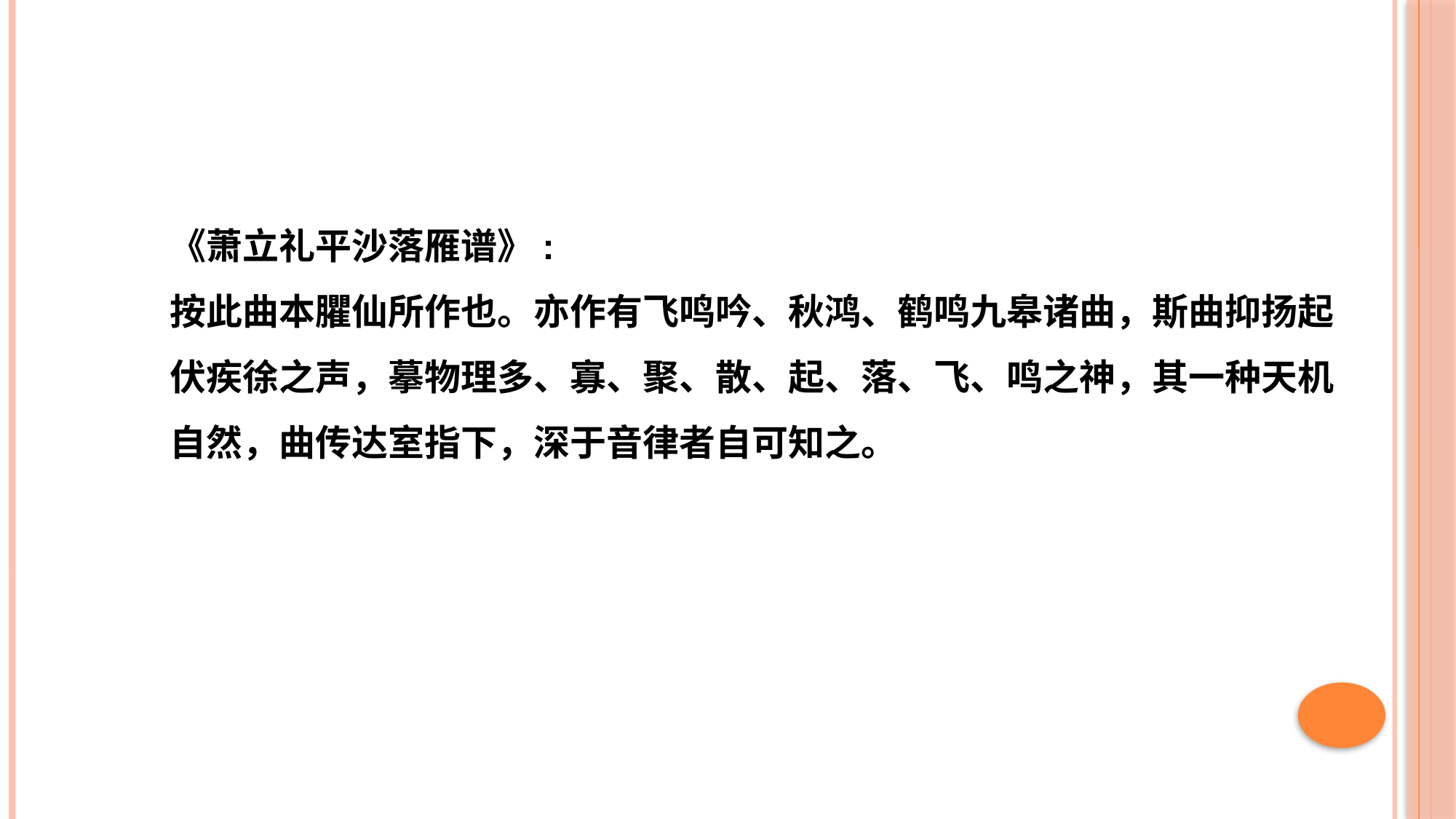

《萧立礼平沙落雁谱》:
按此曲本臞仙所作也。亦作有飞鸣吟、秋鸿、鹤鸣九皋诸曲，斯曲抑扬起伏疾徐之声，摹物理多、寡、聚、散、起、落、飞、鸣之神，其一种天机自然，曲传达室指下，深于音律者自可知之。